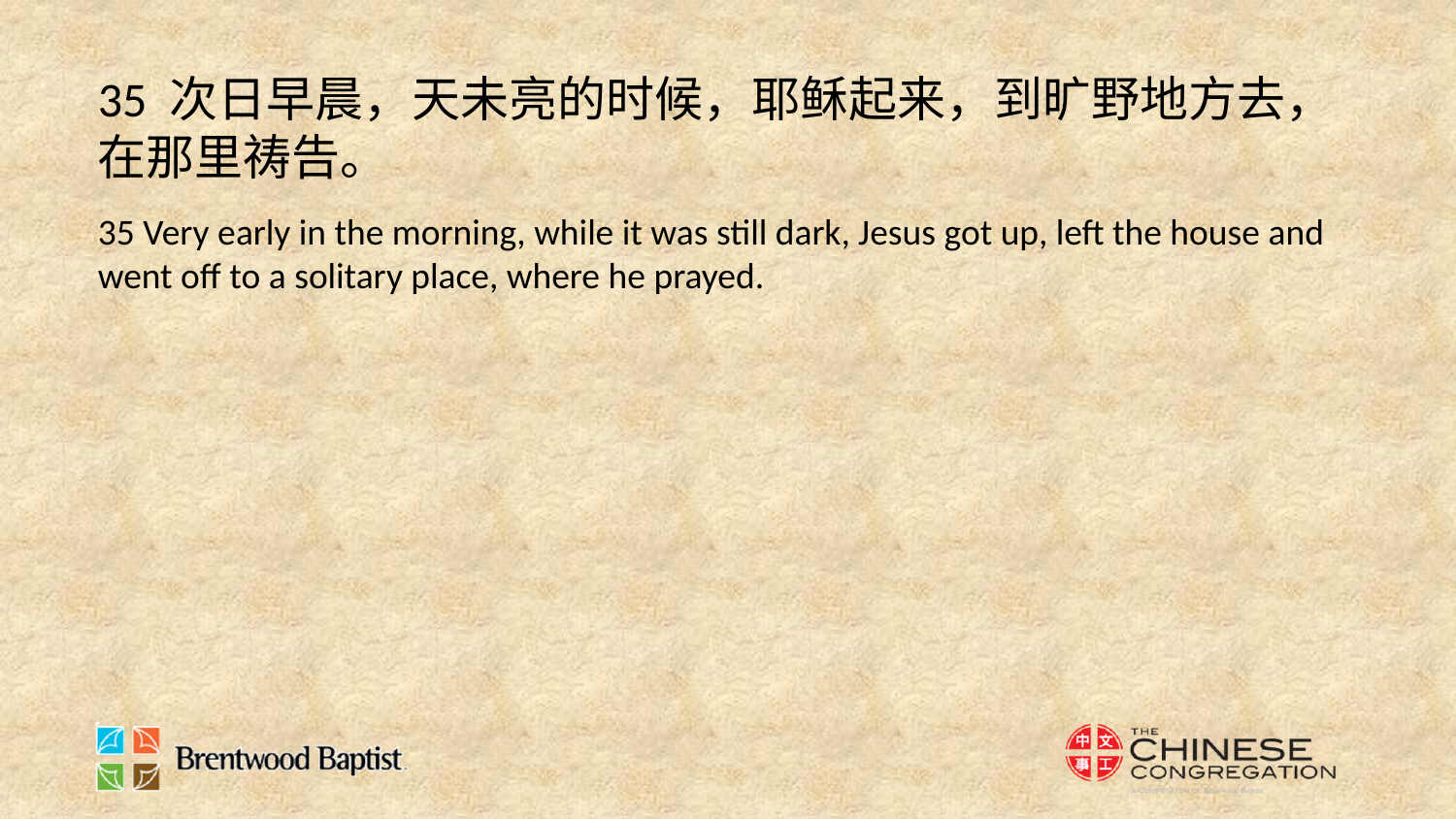

35 次日早晨，天未亮的时候，耶稣起来，到旷野地方去，在那里祷告。

35 Very early in the morning, while it was still dark, Jesus got up, left the house and went off to a solitary place, where he prayed.